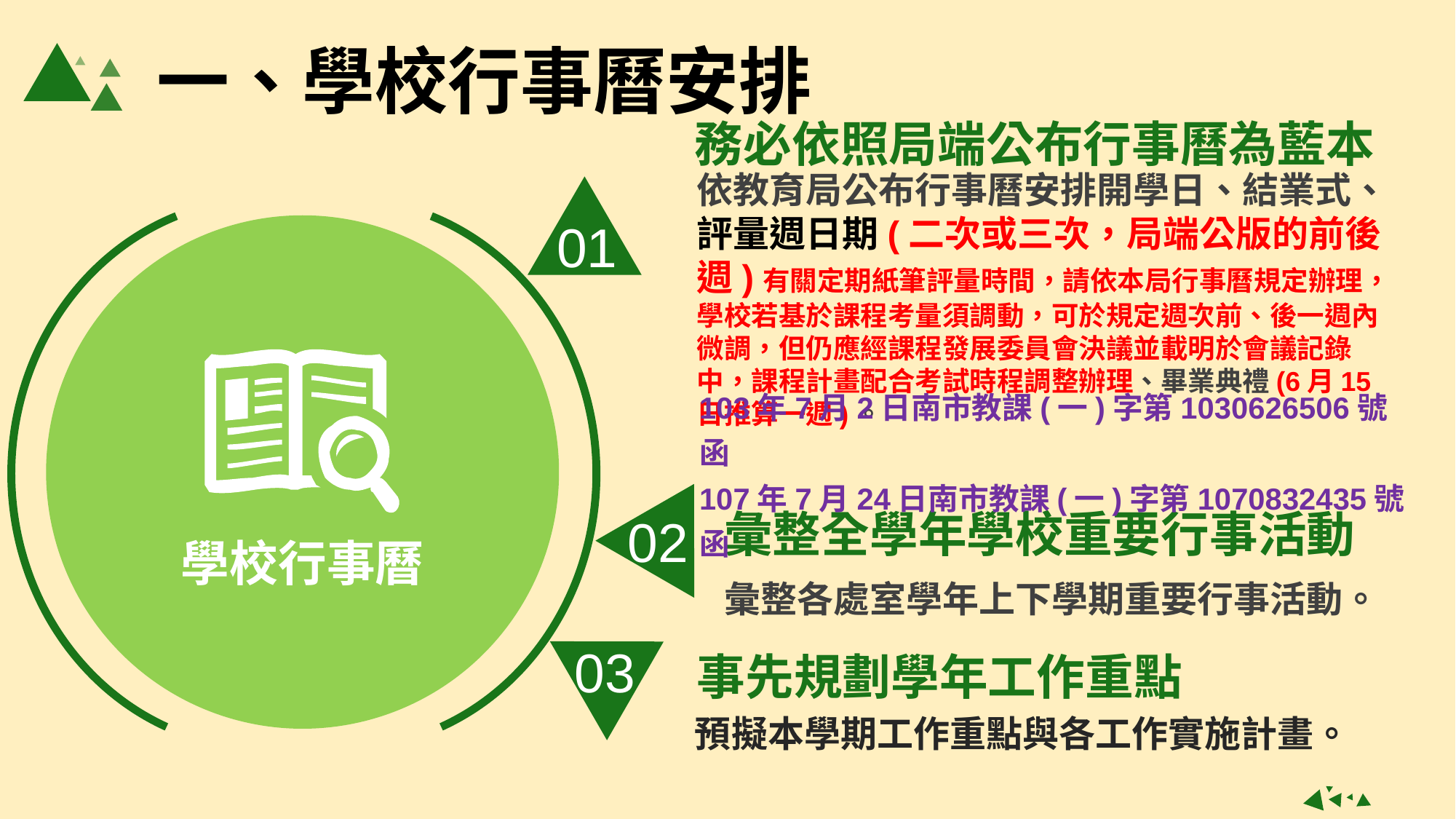

一、學校行事曆安排

務必依照局端公布行事曆為藍本
依教育局公布行事曆安排開學日、結業式、評量週日期(二次或三次，局端公版的前後週)有關定期紙筆評量時間，請依本局行事曆規定辦理，學校若基於課程考量須調動，可於規定週次前、後一週內微調，但仍應經課程發展委員會決議並載明於會議記錄中，課程計畫配合考試時程調整辦理、畢業典禮(6月15日推算一週)。

01

103年7月2日南市教課(一)字第1030626506號函
107年7月24日南市教課(一)字第1070832435號函

02

彙整全學年學校重要行事活動
學校行事曆
彙整各處室學年上下學期重要行事活動。

03
事先規劃學年工作重點
預擬本學期工作重點與各工作實施計畫。